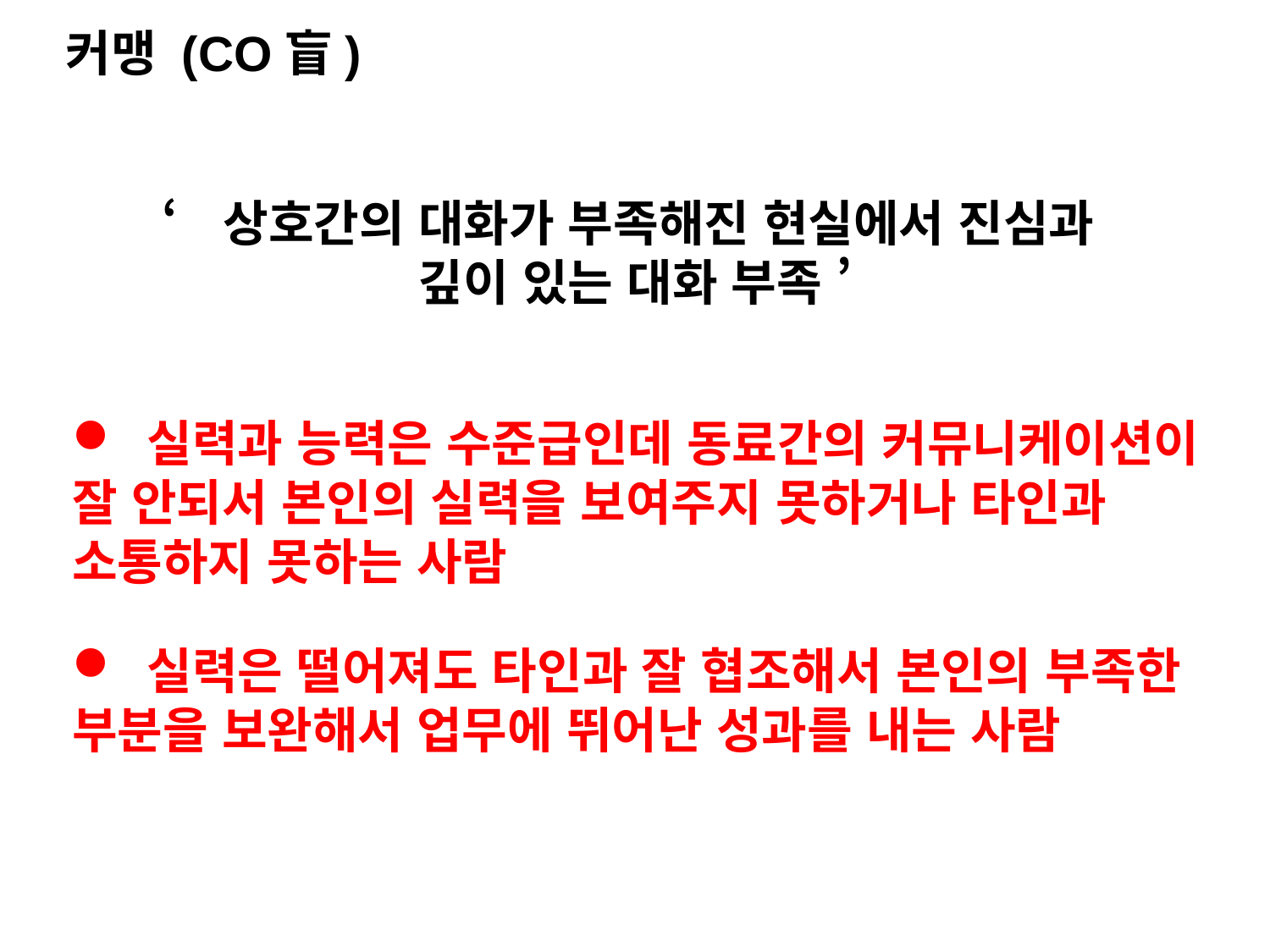

커맹 (CO盲)
‘상호간의 대화가 부족해진 현실에서 진심과
깊이 있는 대화 부족 ’
 실력과 능력은 수준급인데 동료간의 커뮤니케이션이 잘 안되서 본인의 실력을 보여주지 못하거나 타인과 소통하지 못하는 사람
 실력은 떨어져도 타인과 잘 협조해서 본인의 부족한 부분을 보완해서 업무에 뛰어난 성과를 내는 사람